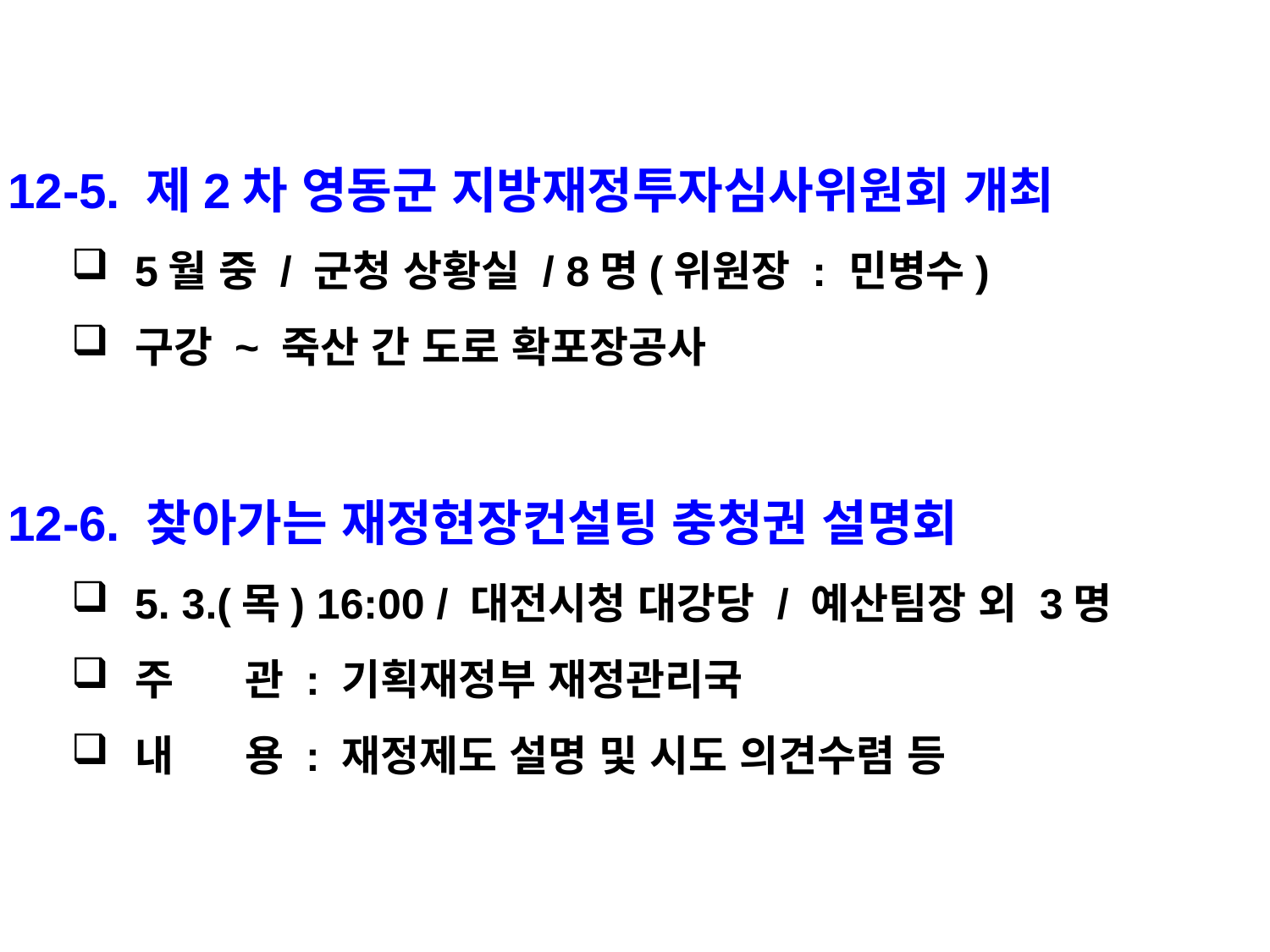

12-5. 제2차 영동군 지방재정투자심사위원회 개최
5월 중 / 군청 상황실 / 8명(위원장 : 민병수)
구강 ~ 죽산 간 도로 확포장공사
12-6. 찾아가는 재정현장컨설팅 충청권 설명회
5. 3.(목) 16:00 / 대전시청 대강당 / 예산팀장 외 3명
주      관 : 기획재정부 재정관리국
내      용 : 재정제도 설명 및 시도 의견수렴 등